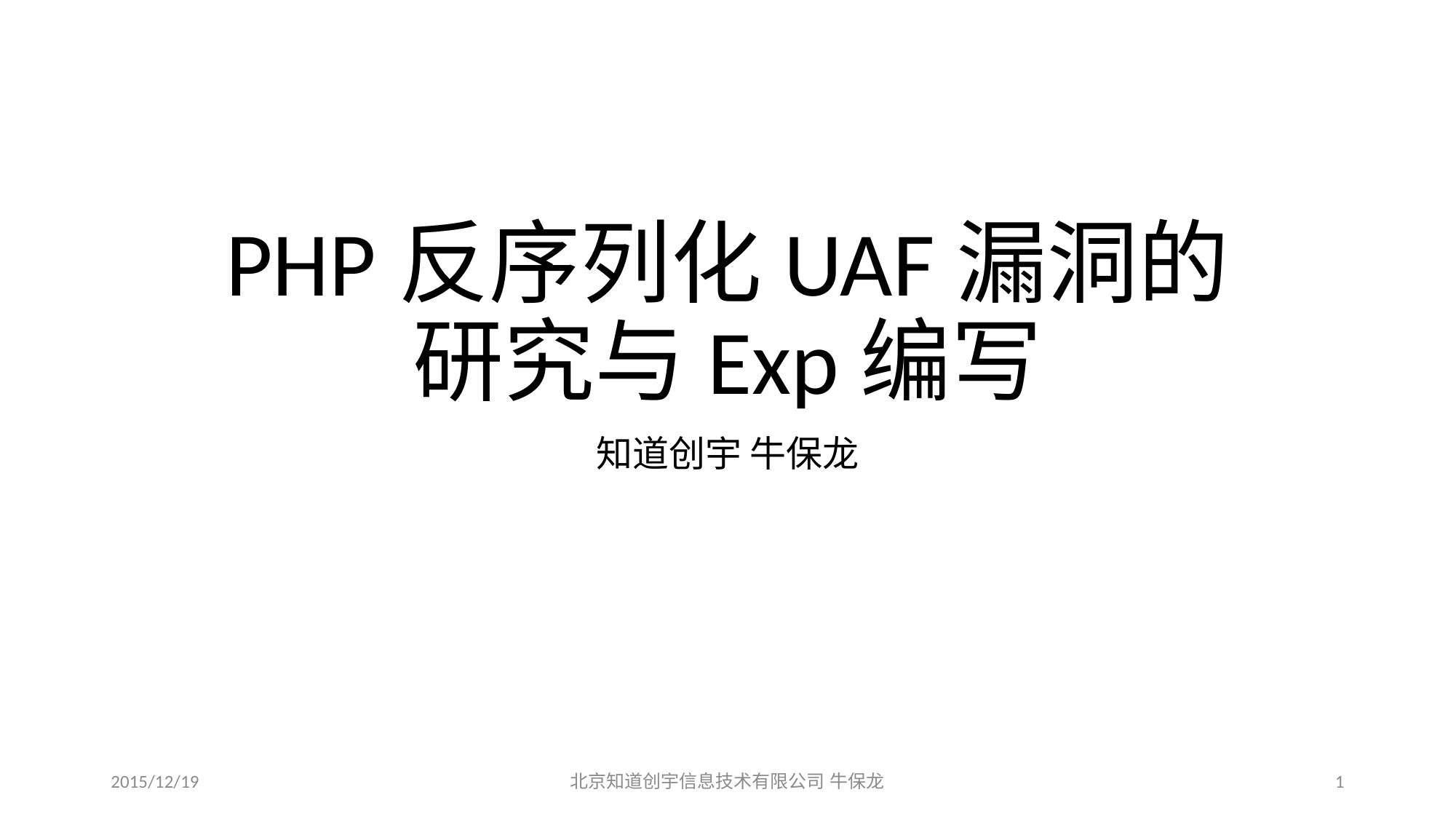

# PHP反序列化UAF漏洞的研究与Exp编写
知道创宇 牛保龙
2015/12/19
北京知道创宇信息技术有限公司 牛保龙
1